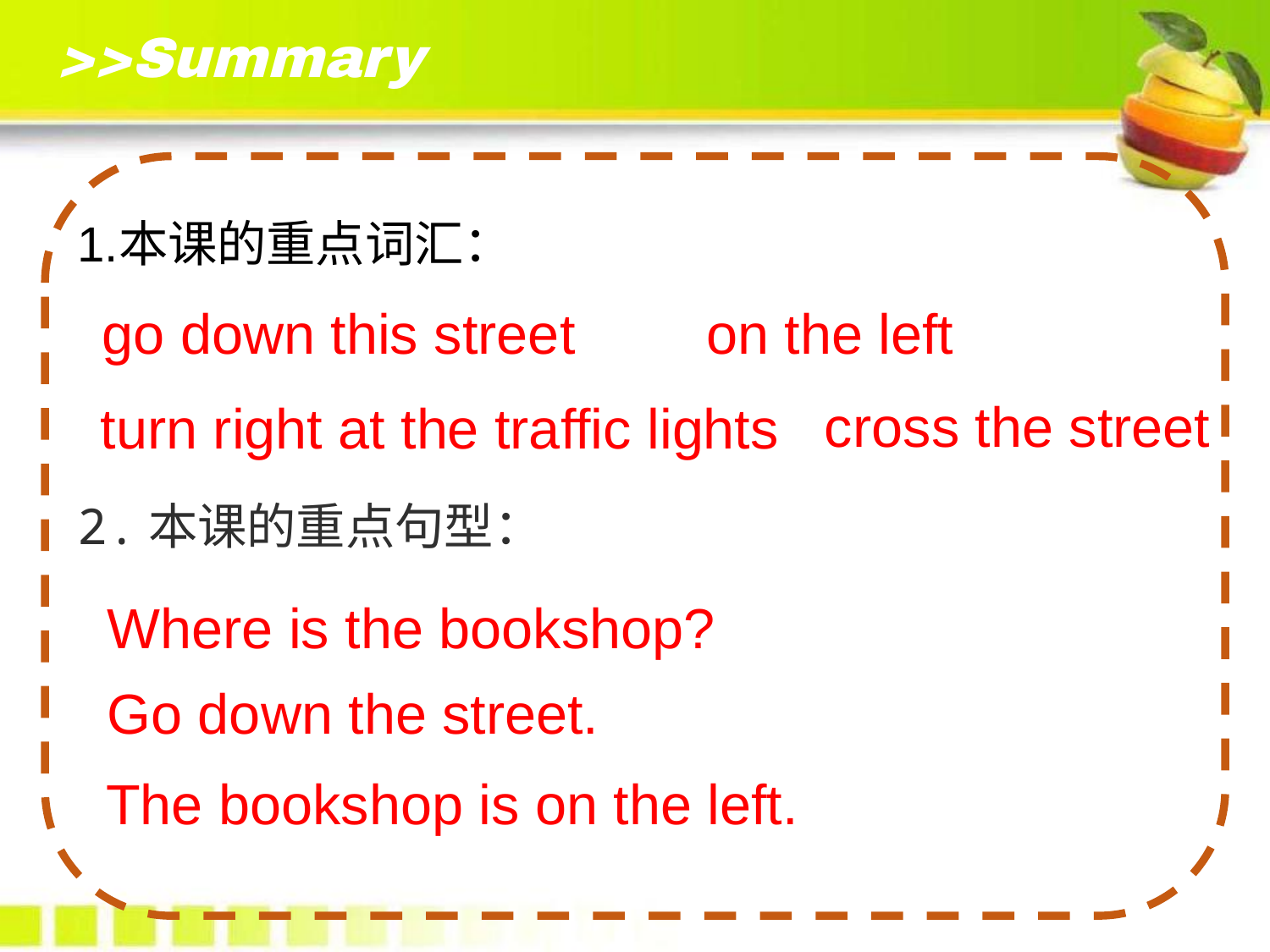

>>Summary

本课的重点词汇：
go down this street
on the left
cross the street
turn right at the traffic lights

2.本课的重点句型：
Where is the bookshop?
Go down the street.
The bookshop is on the left.